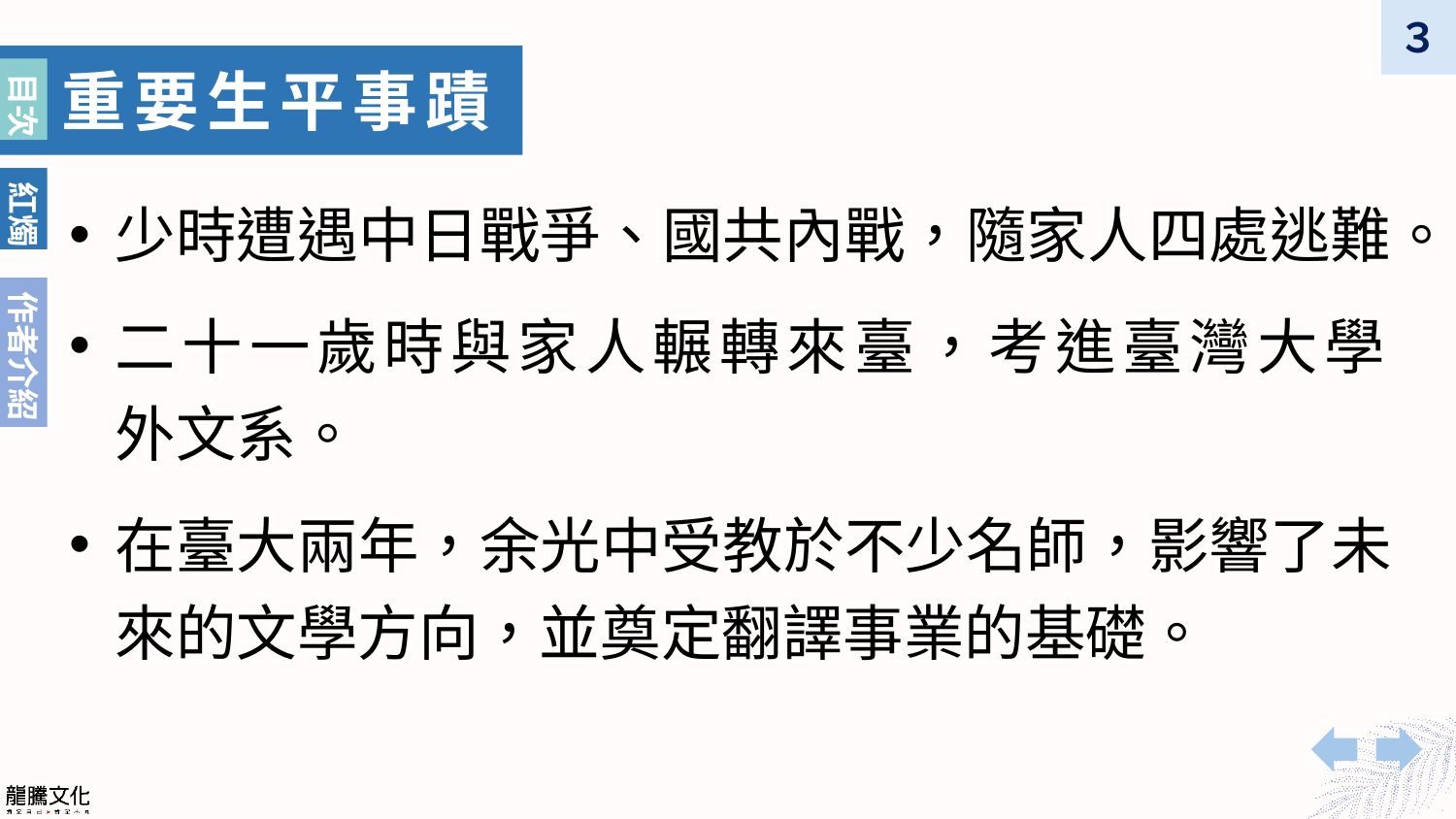

重要生平事蹟
目次
少時遭遇中日戰爭、國共內戰，隨家人四處逃難。
二十一歲時與家人輾轉來臺，考進臺灣大學
外文系。
在臺大兩年，余光中受教於不少名師，影響了未來的文學方向，並奠定翻譯事業的基礎。